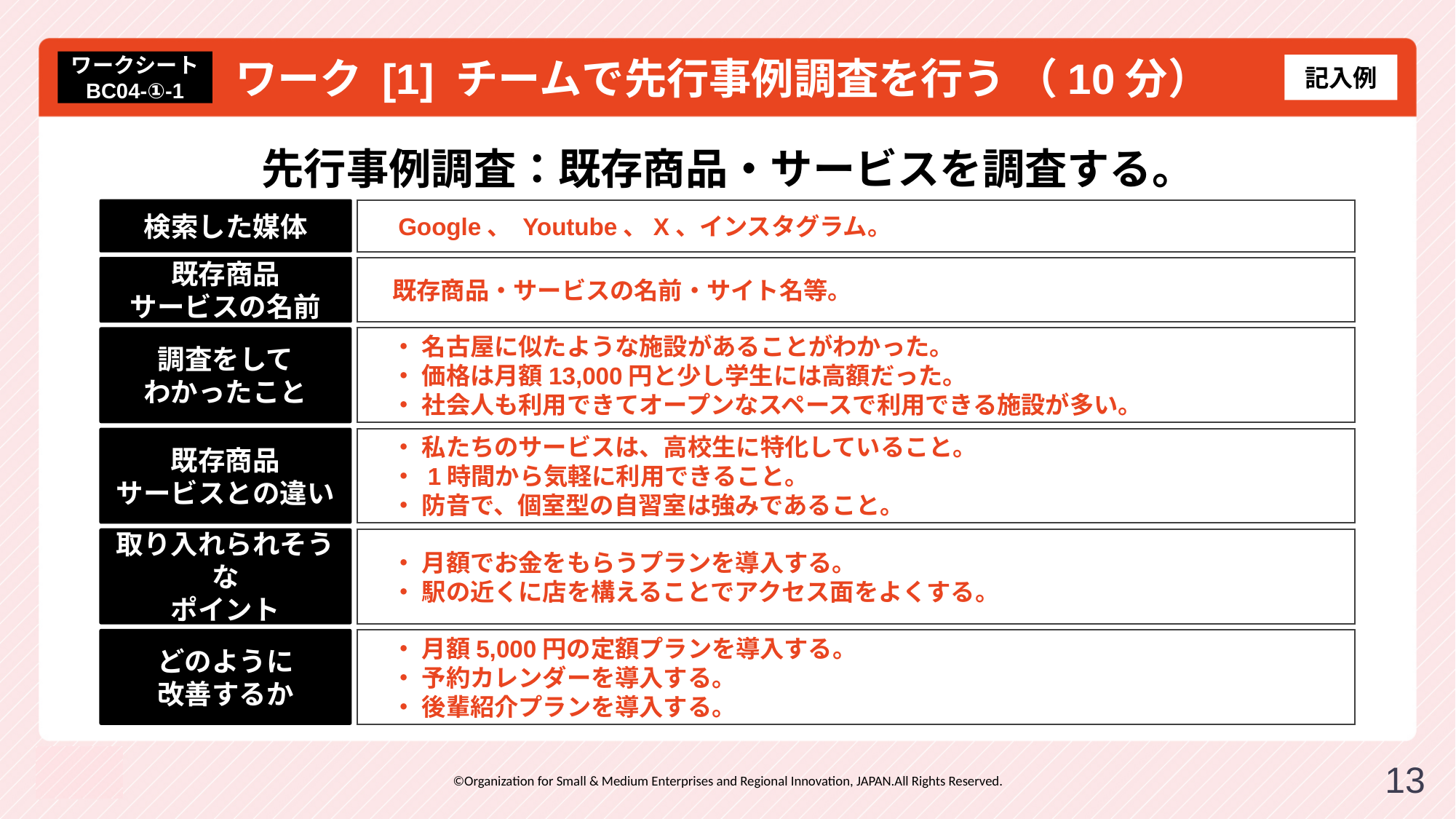

# ワーク [1] チームで先行事例調査を行う （10分）
ワークシート
BC04-①-1
記入例
先行事例調査：既存商品・サービスを調査する。
検索した媒体
　Google、 Youtube、X、インスタグラム。
既存商品
サービスの名前
　既存商品・サービスの名前・サイト名等。
調査をして
わかったこと
　・ 名古屋に似たような施設があることがわかった。
　・ 価格は月額13,000円と少し学生には高額だった。
　・ 社会人も利用できてオープンなスペースで利用できる施設が多い。
既存商品
サービスとの違い
　・ 私たちのサービスは、高校生に特化していること。
　・ 1時間から気軽に利用できること。
　・ 防音で、個室型の自習室は強みであること。
取り入れられそうな
ポイント
　・ 月額でお金をもらうプランを導入する。
　・ 駅の近くに店を構えることでアクセス面をよくする。
どのように
改善するか
　・ 月額5,000円の定額プランを導入する。
　・ 予約カレンダーを導入する。
　・ 後輩紹介プランを導入する。